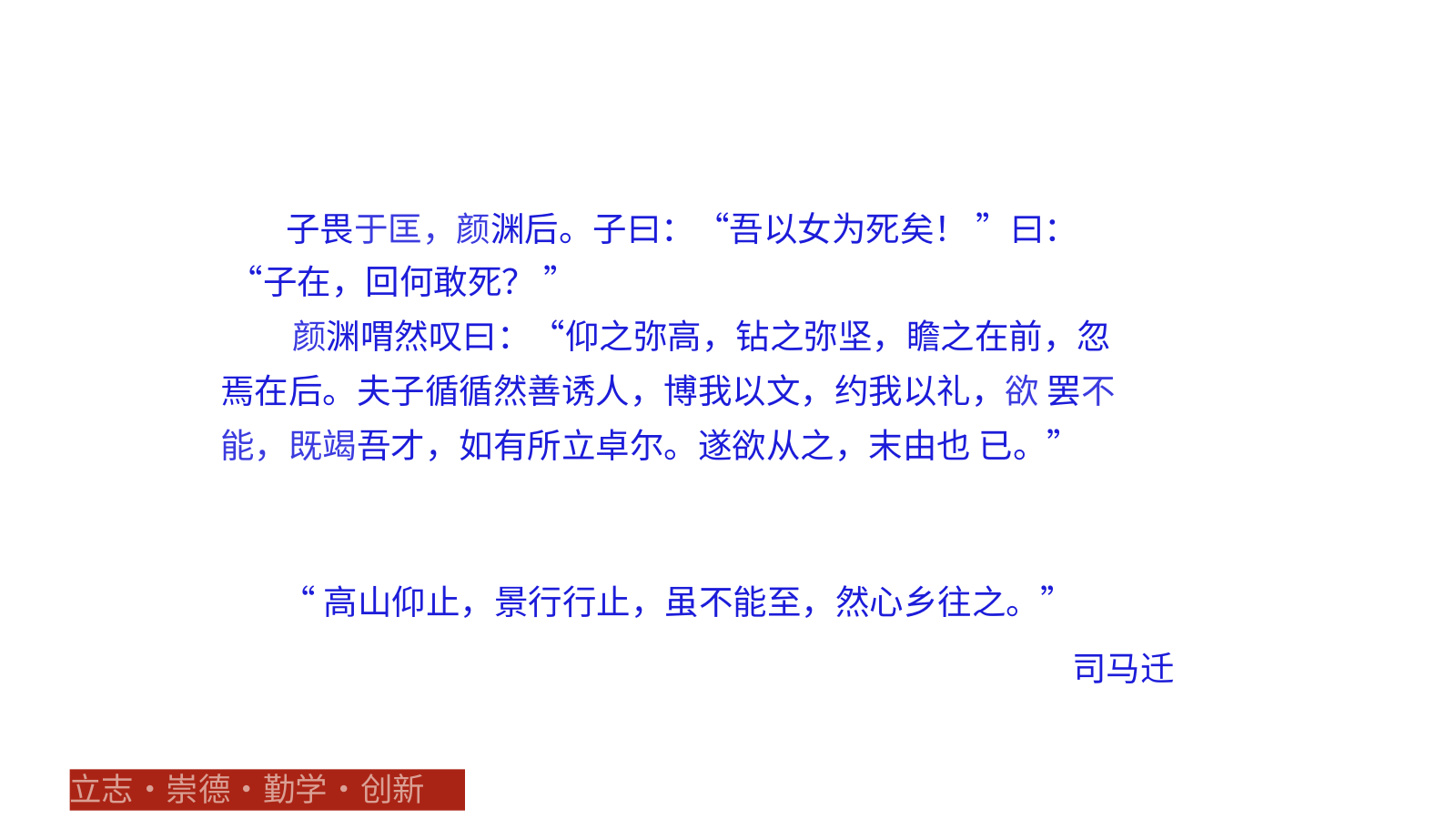

子畏于匡，颜渊后。子曰：“吾以女为死矣！ ”曰： “子在，回何敢死？ ”
颜渊喟然叹曰：“仰之弥高，钻之弥坚，瞻之在前，忽焉在后。夫子循循然善诱人，博我以文，约我以礼，欲 罢不能，既竭吾才，如有所立卓尔。遂欲从之，末由也 已。”
“高山仰止，景行行止，虽不能至，然心乡往之。”
司马迁
立志•崇德•勤学•创新